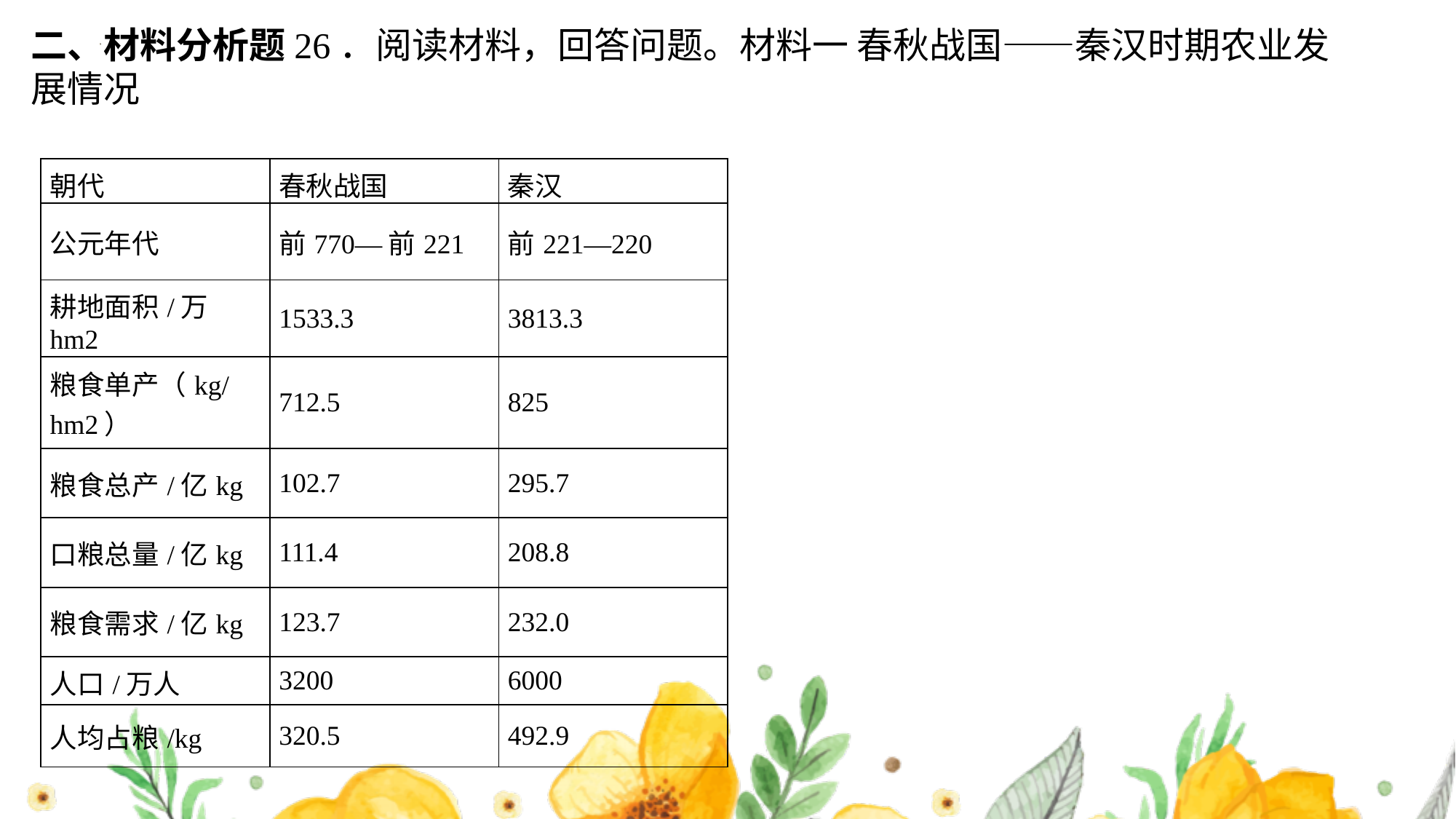

二、材料分析题26．阅读材料，回答问题。材料一 春秋战国——秦汉时期农业发展情况

| 朝代 | 春秋战国 | 秦汉 |
| --- | --- | --- |
| 公元年代 | 前770—前221 | 前221—220 |
| 耕地面积/万hm2 | 1533.3 | 3813.3 |
| 粮食单产（kg/hm2） | 712.5 | 825 |
| 粮食总产/亿kg | 102.7 | 295.7 |
| 口粮总量/亿kg | 111.4 | 208.8 |
| 粮食需求/亿kg | 123.7 | 232.0 |
| 人口/万人 | 3200 | 6000 |
| 人均占粮/kg | 320.5 | 492.9 |